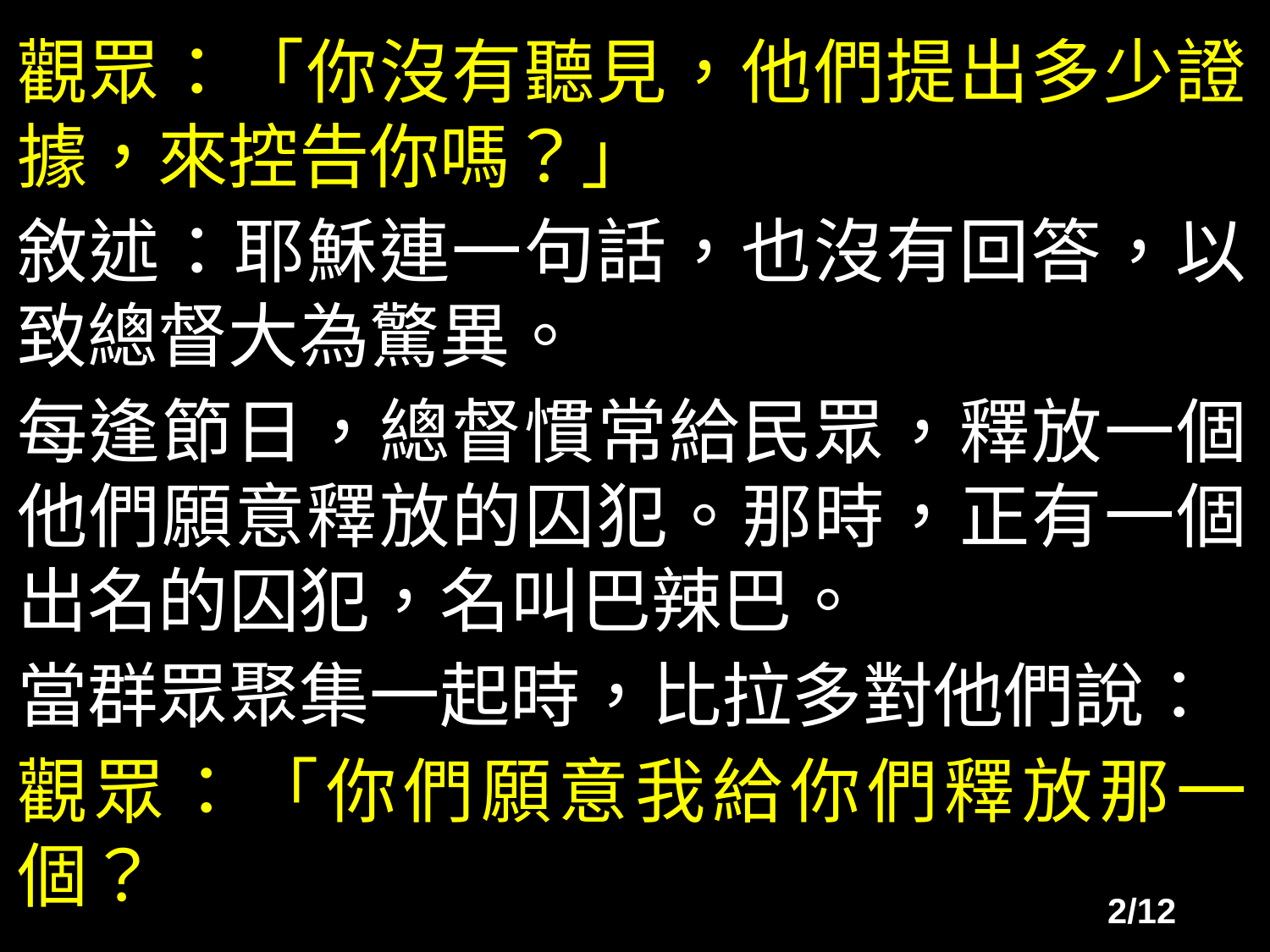

觀眾：「你沒有聽見，他們提出多少證據，來控告你嗎？」
敘述：耶穌連一句話，也沒有回答，以致總督大為驚異。
每逢節日，總督慣常給民眾，釋放一個他們願意釋放的囚犯。那時，正有一個出名的囚犯，名叫巴辣巴。
當群眾聚集一起時，比拉多對他們說：
觀眾：「你們願意我給你們釋放那一個？
2/12